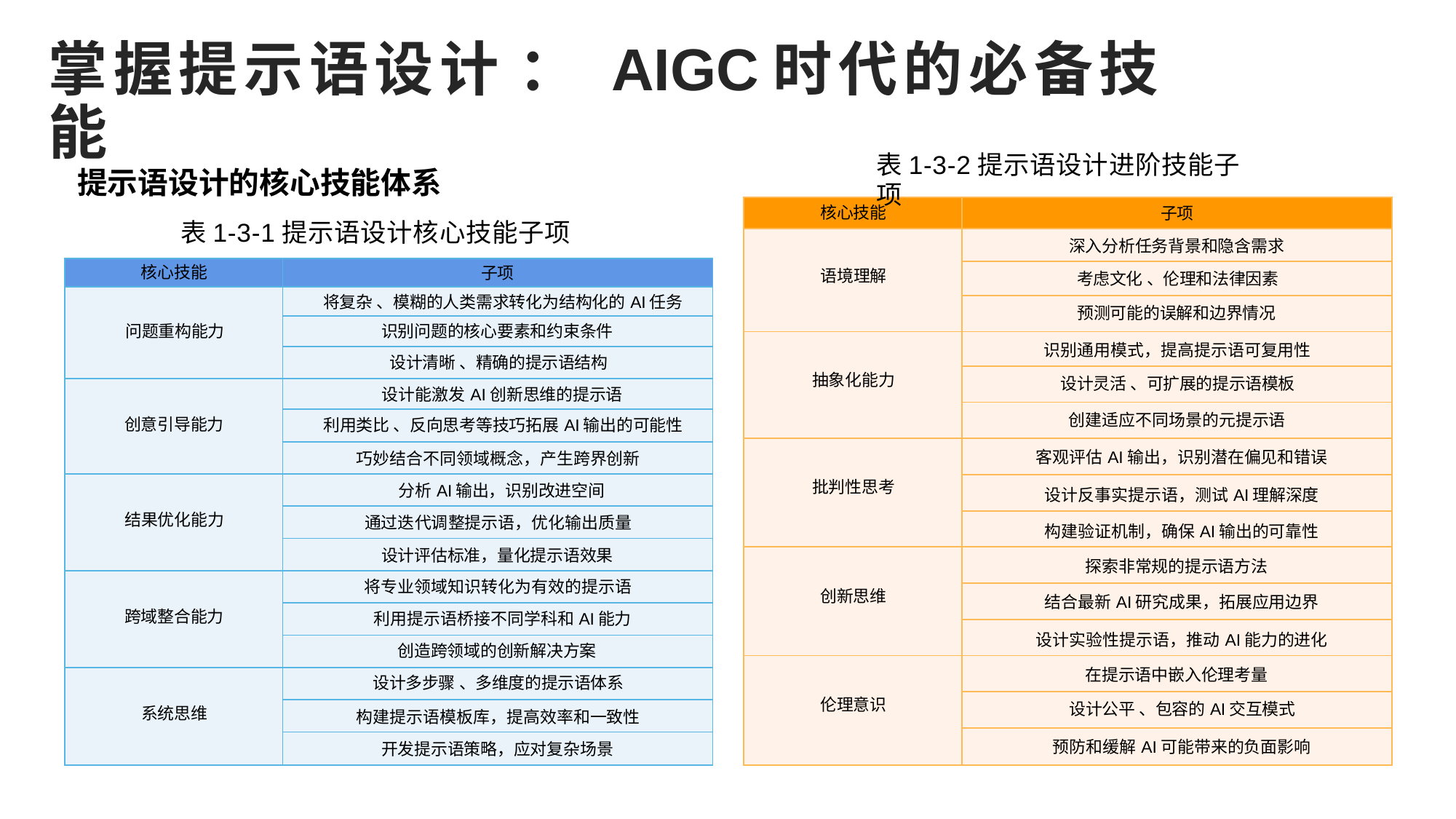

掌握提示语设计 ： AIGC时代的必备技能

表1-3-2提示语设计进阶技能子项

提示语设计的核心技能体系

表1-3-1提示语设计核心技能子项
| 核心技能 | 子项 |
| --- | --- |
| 语境理解 | 深入分析任务背景和隐含需求 |
|  | 考虑文化 、伦理和法律因素 |
|  | 预测可能的误解和边界情况 |
| 抽象化能力 | 识别通用模式，提高提示语可复用性 |
|  | 设计灵活 、可扩展的提示语模板 |
|  | 创建适应不同场景的元提示语 |
| 批判性思考 | 客观评估AI输出，识别潜在偏见和错误 |
|  | 设计反事实提示语，测试AI理解深度 |
|  | 构建验证机制，确保AI输出的可靠性 |
| 创新思维 | 探索非常规的提示语方法 |
|  | 结合最新AI研究成果，拓展应用边界 |
|  | 设计实验性提示语，推动AI能力的进化 |
| 伦理意识 | 在提示语中嵌入伦理考量 |
|  | 设计公平 、包容的AI交互模式 |
|  | 预防和缓解AI可能带来的负面影响 |
| 核心技能 | 子项 |
| --- | --- |
| 问题重构能力 | 将复杂 、模糊的人类需求转化为结构化的AI任务 |
|  | 识别问题的核心要素和约束条件 |
|  | 设计清晰 、精确的提示语结构 |
| 创意引导能力 | 设计能激发AI创新思维的提示语 |
|  | 利用类比 、反向思考等技巧拓展AI输出的可能性 |
|  | 巧妙结合不同领域概念，产生跨界创新 |
| 结果优化能力 | 分析AI输出，识别改进空间 |
|  | 通过迭代调整提示语，优化输出质量 |
|  | 设计评估标准，量化提示语效果 |
| 跨域整合能力 | 将专业领域知识转化为有效的提示语 |
|  | 利用提示语桥接不同学科和AI能力 |
|  | 创造跨领域的创新解决方案 |
| 系统思维 | 设计多步骤 、多维度的提示语体系 |
|  | 构建提示语模板库，提高效率和一致性 |
|  | 开发提示语策略，应对复杂场景 |